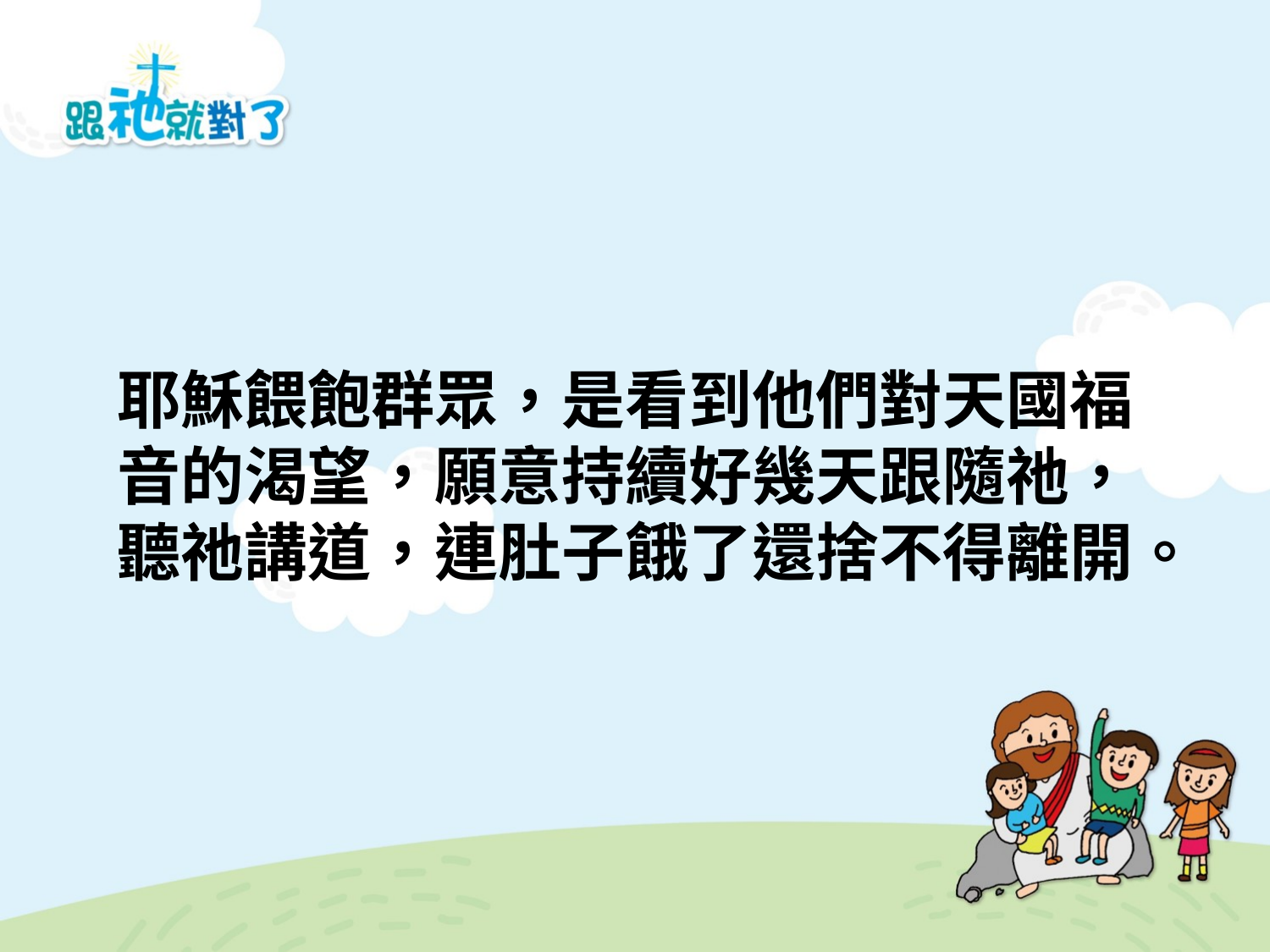

耶穌餵飽群眾，是看到他們對天國福音的渴望，願意持續好幾天跟隨祂，聽祂講道，連肚子餓了還捨不得離開。